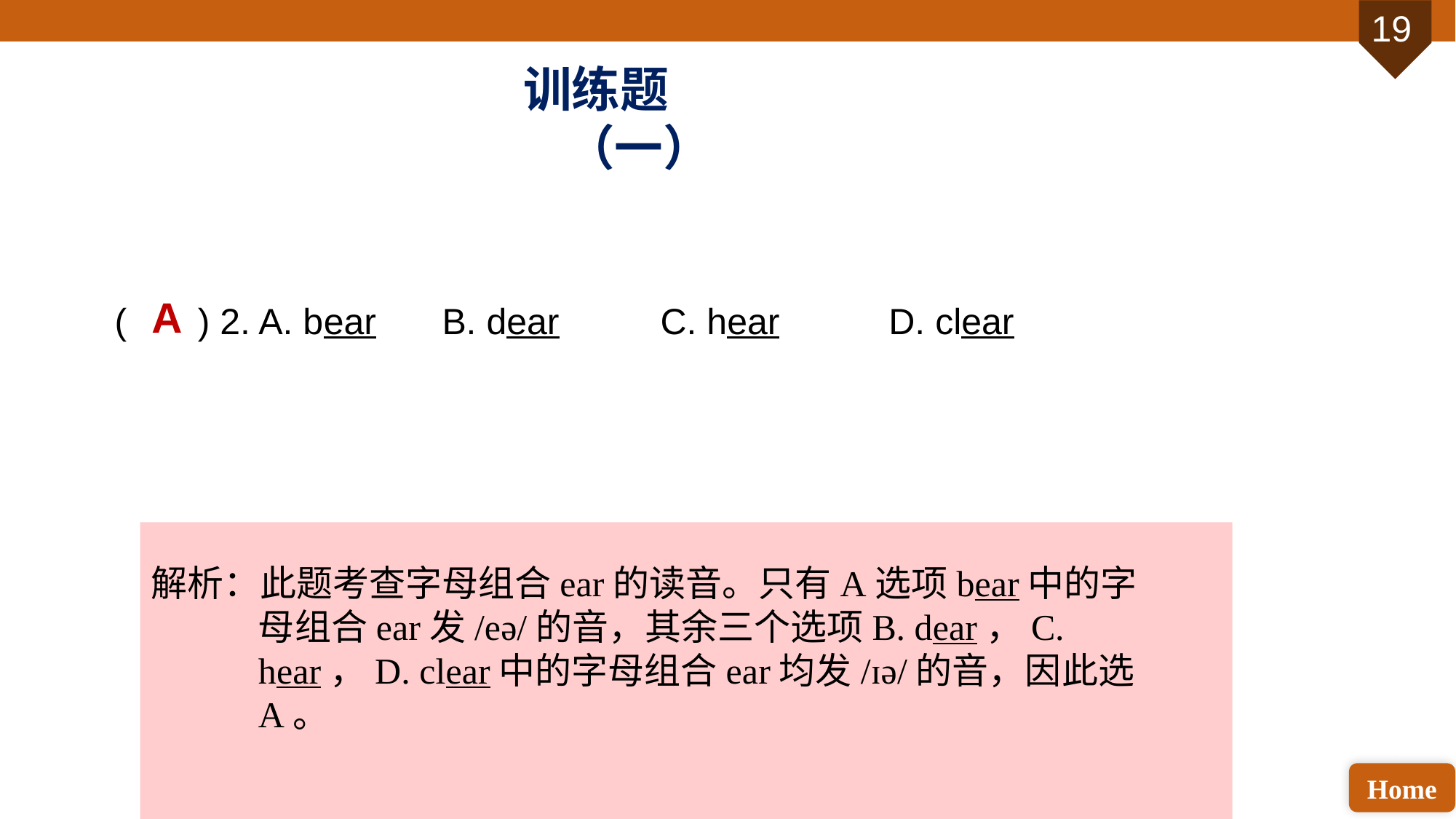

训练题（一）
(       ) 2. A. bear 	B. dear 	C. hear	 D. clear
A

解析：此题考查字母组合ear的读音。只有A选项bear中的字母组合ear发/eə/的音，其余三个选项B. dear，C. hear，D. clear中的字母组合ear均发/ɪə/的音，因此选A。